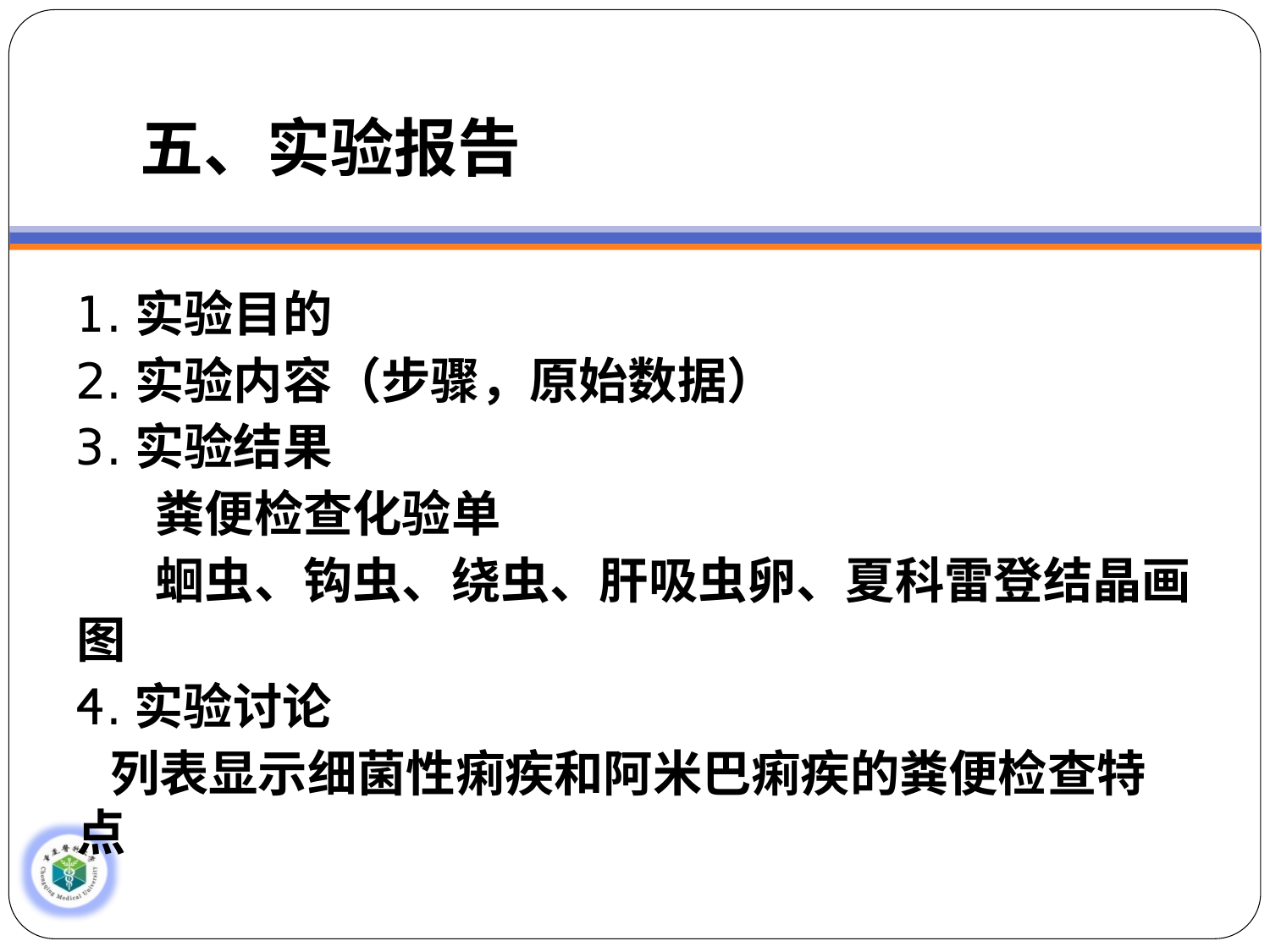

# 五、实验报告
1.实验目的
2.实验内容（步骤，原始数据）
3.实验结果
      粪便检查化验单
      蛔虫、钩虫、绕虫、肝吸虫卵、夏科雷登结晶画图
4.实验讨论
  列表显示细菌性痢疾和阿米巴痢疾的粪便检查特点